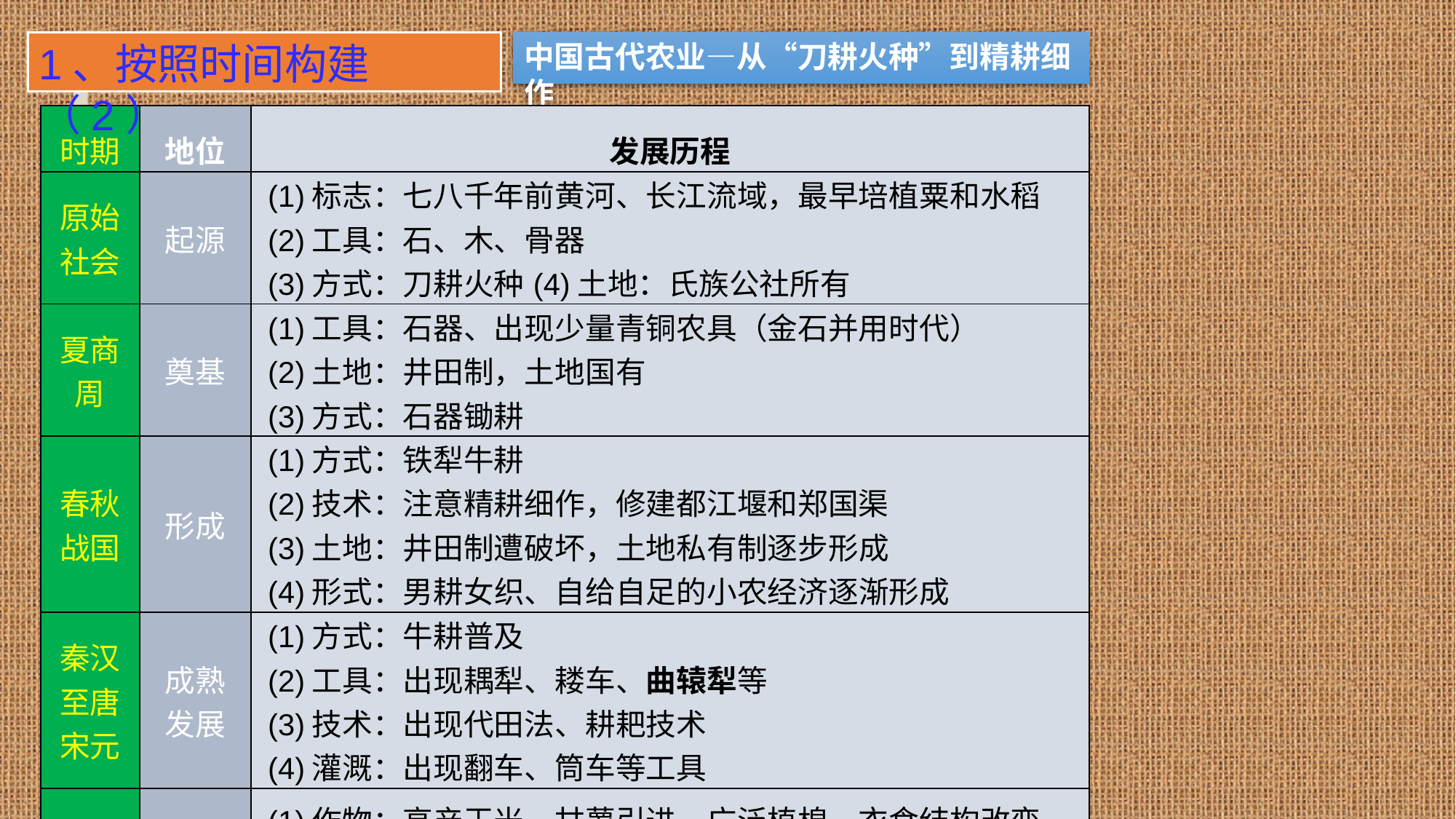

1、按照时间构建（2）
中国古代农业—从“刀耕火种”到精耕细作

| 时期 | 地位 | 发展历程 |
| --- | --- | --- |
| 原始 社会 | 起源 | (1)标志：七八千年前黄河、长江流域，最早培植粟和水稻 (2)工具：石、木、骨器 (3)方式：刀耕火种(4)土地：氏族公社所有 |
| 夏商周 | 奠基 | (1)工具：石器、出现少量青铜农具（金石并用时代） (2)土地：井田制，土地国有 (3)方式：石器锄耕 |
| 春秋 战国 | 形成 | (1)方式：铁犁牛耕 (2)技术：注意精耕细作，修建都江堰和郑国渠 (3)土地：井田制遭破坏，土地私有制逐步形成 (4)形式：男耕女织、自给自足的小农经济逐渐形成 |
| 秦汉 至唐宋元 | 成熟 发展 | (1)方式：牛耕普及 (2)工具：出现耦犁、耧车、曲辕犁等 (3)技术：出现代田法、耕耙技术 (4)灌溉：出现翻车、筒车等工具 |
| 明清 | 高度 发展 | (1)作物：高产玉米、甘薯引进，广泛植棉，衣食结构改变 (2)耕地：耕地面积扩大，人口增长 (3)生产关系：土地兼并严重，租佃关系日益普遍化 |